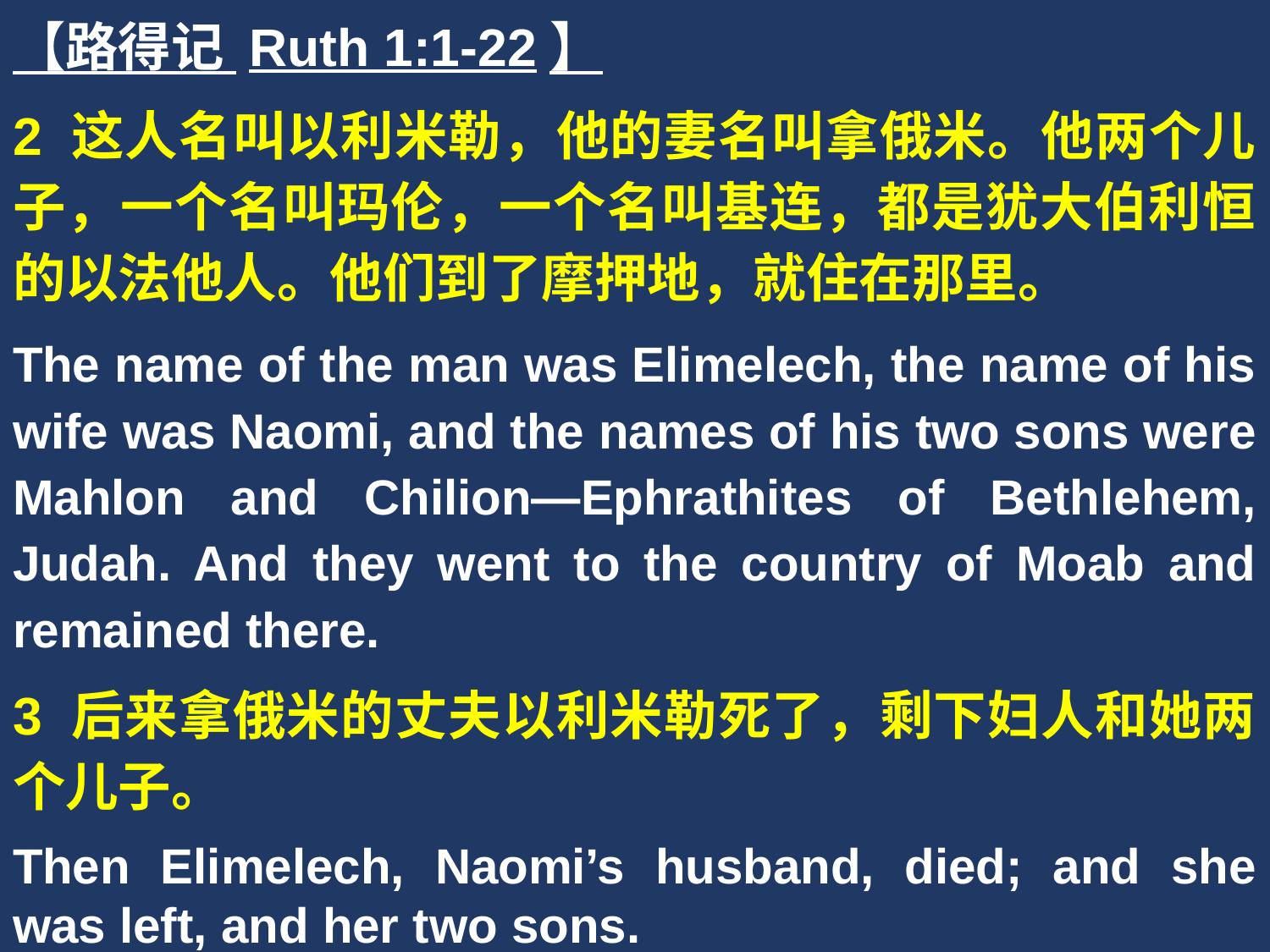

【路得记 Ruth 1:1-22】
2 这人名叫以利米勒，他的妻名叫拿俄米。他两个儿子，一个名叫玛伦，一个名叫基连，都是犹大伯利恒的以法他人。他们到了摩押地，就住在那里。
The name of the man was Elimelech, the name of his wife was Naomi, and the names of his two sons were Mahlon and Chilion—Ephrathites of Bethlehem, Judah. And they went to the country of Moab and remained there.
3 后来拿俄米的丈夫以利米勒死了，剩下妇人和她两个儿子。
Then Elimelech, Naomi’s husband, died; and she was left, and her two sons.